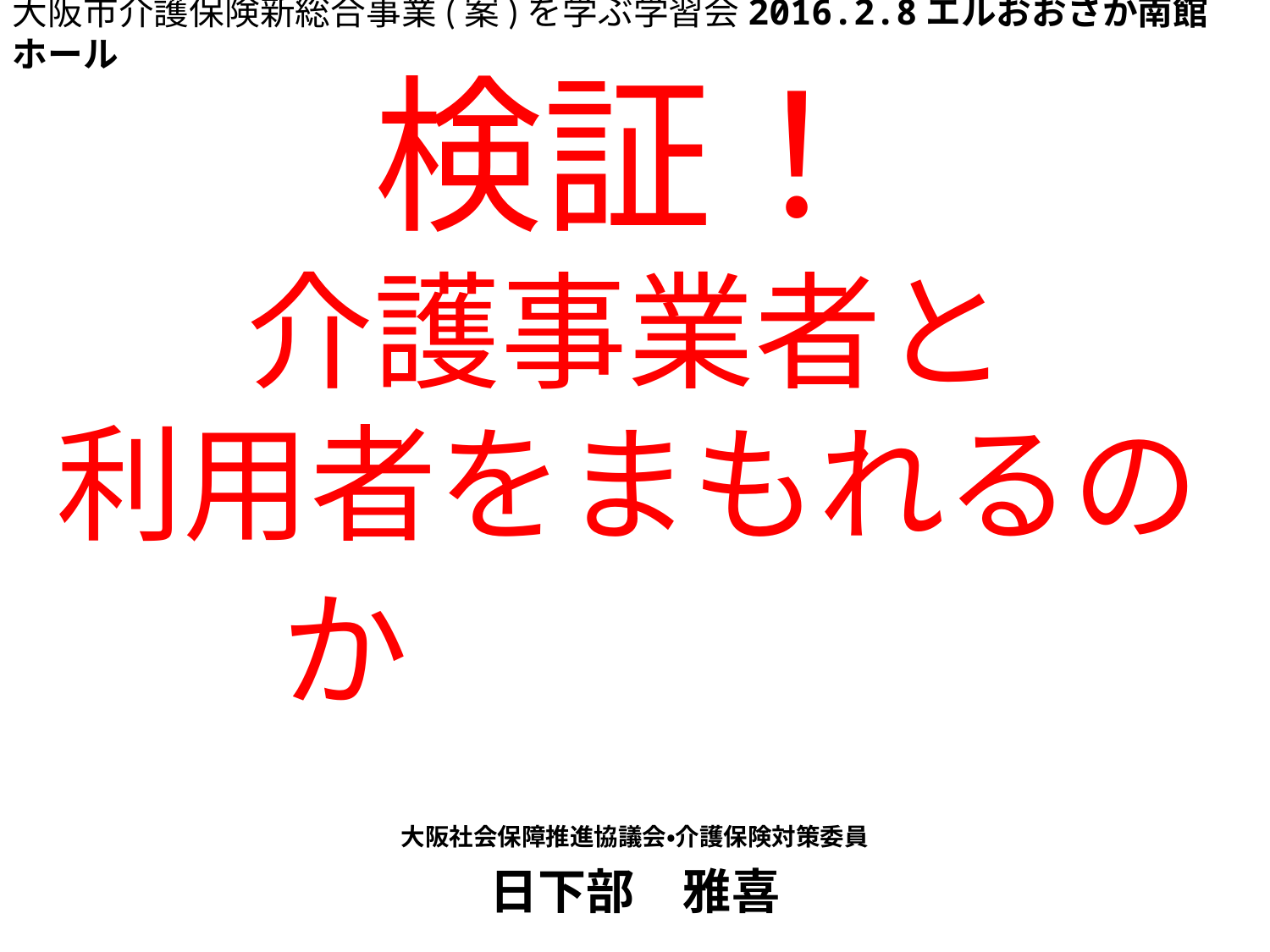

大阪市介護保険新総合事業(案)を学ぶ学習会2016.2.8エルおおさか南館ホール
# 検証！ 介護事業者と 利用者をまもれるのか

大阪社会保障推進協議会・介護保険対策委員
日下部　雅喜